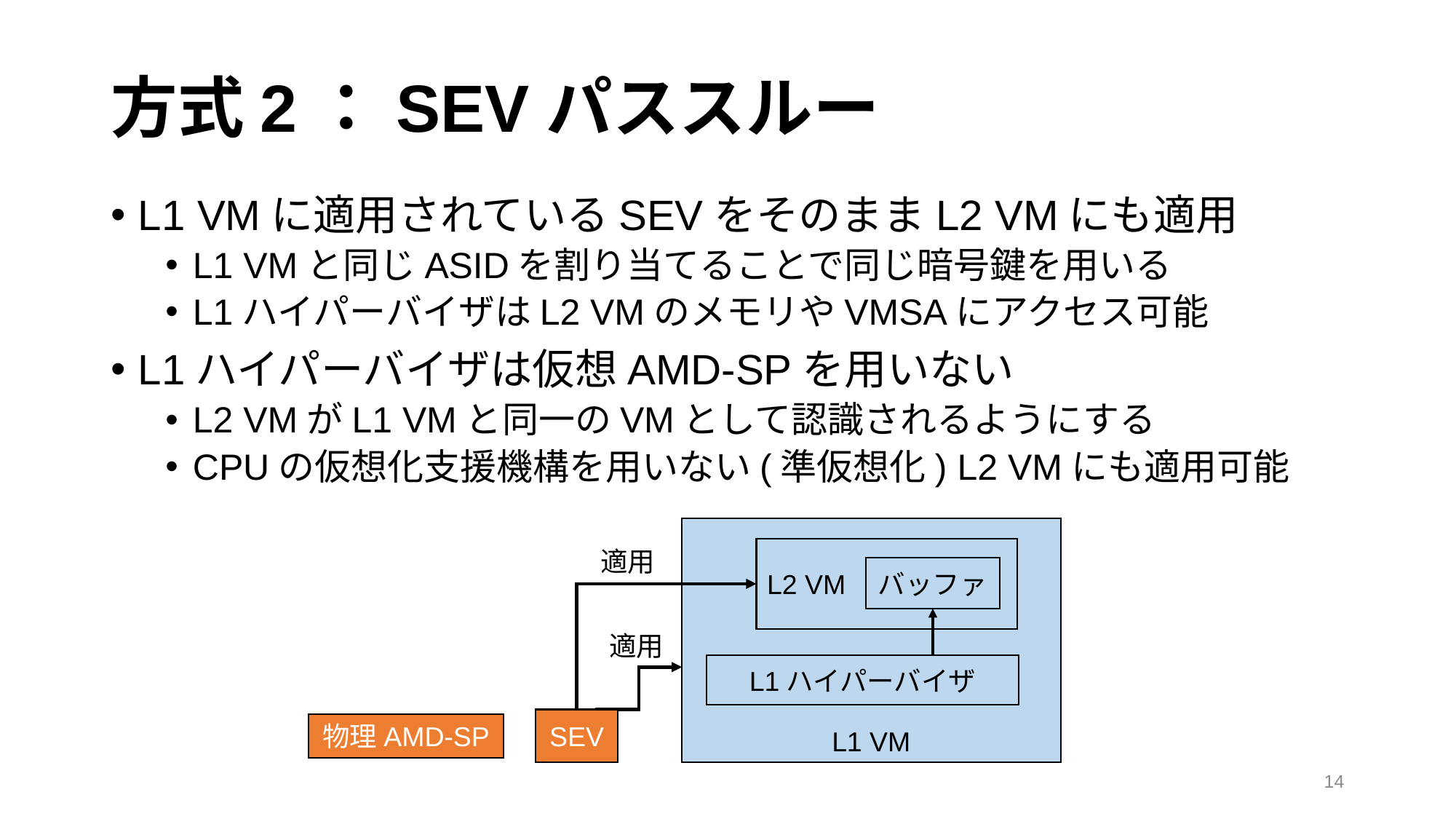

# 方式2：SEVパススルー
L1 VMに適用されているSEVをそのままL2 VMにも適用
L1 VMと同じASIDを割り当てることで同じ暗号鍵を用いる
L1ハイパーバイザはL2 VMのメモリやVMSAにアクセス可能
L1ハイパーバイザは仮想AMD-SPを用いない
L2 VMがL1 VMと同一のVMとして認識されるようにする
CPUの仮想化支援機構を用いない(準仮想化) L2 VMにも適用可能
L1 VM
L2 VM
適用
バッファ
適用
L1ハイパーバイザ
SEV
物理AMD-SP
14